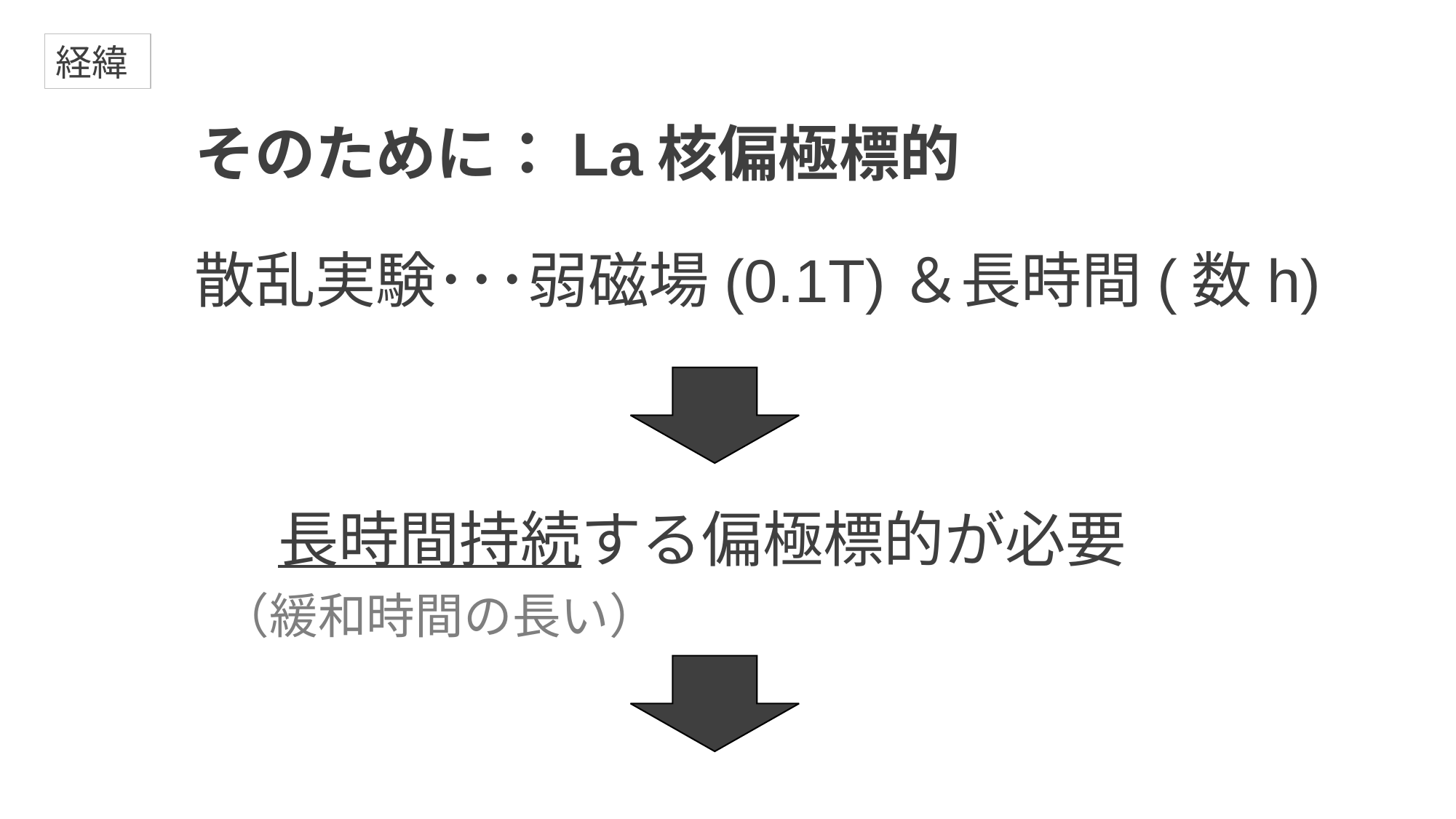

経緯
そのために：La核偏極標的
散乱実験･･･弱磁場(0.1T)＆長時間(数h)

長時間持続する偏極標的が必要
（緩和時間の長い）